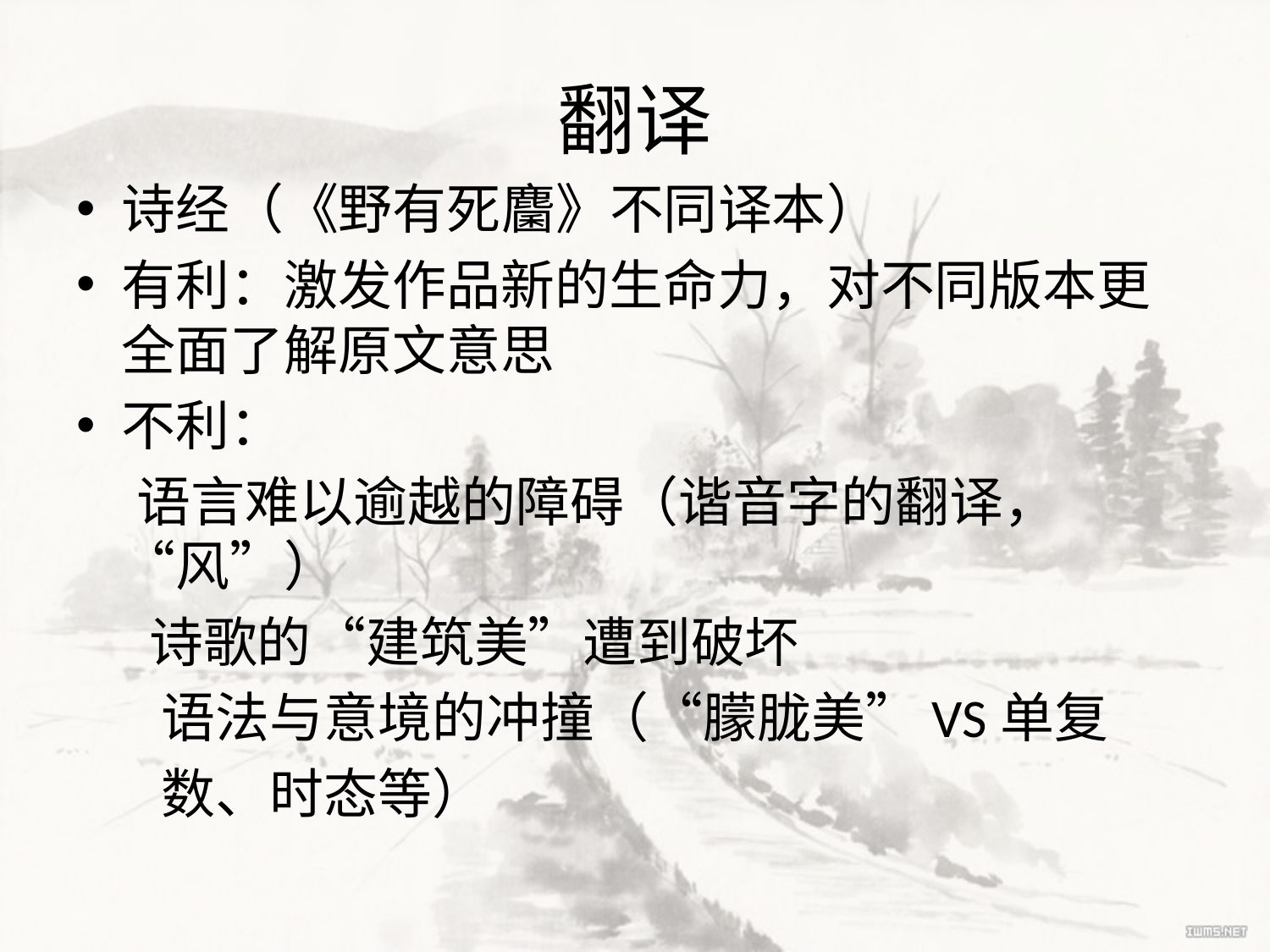

# 翻译
诗经（《野有死麕》不同译本）
有利：激发作品新的生命力，对不同版本更全面了解原文意思
不利：
    语言难以逾越的障碍（谐音字的翻译，“风”）
     诗歌的“建筑美”遭到破坏
      语法与意境的冲撞（“朦胧美”VS单复
      数、时态等）